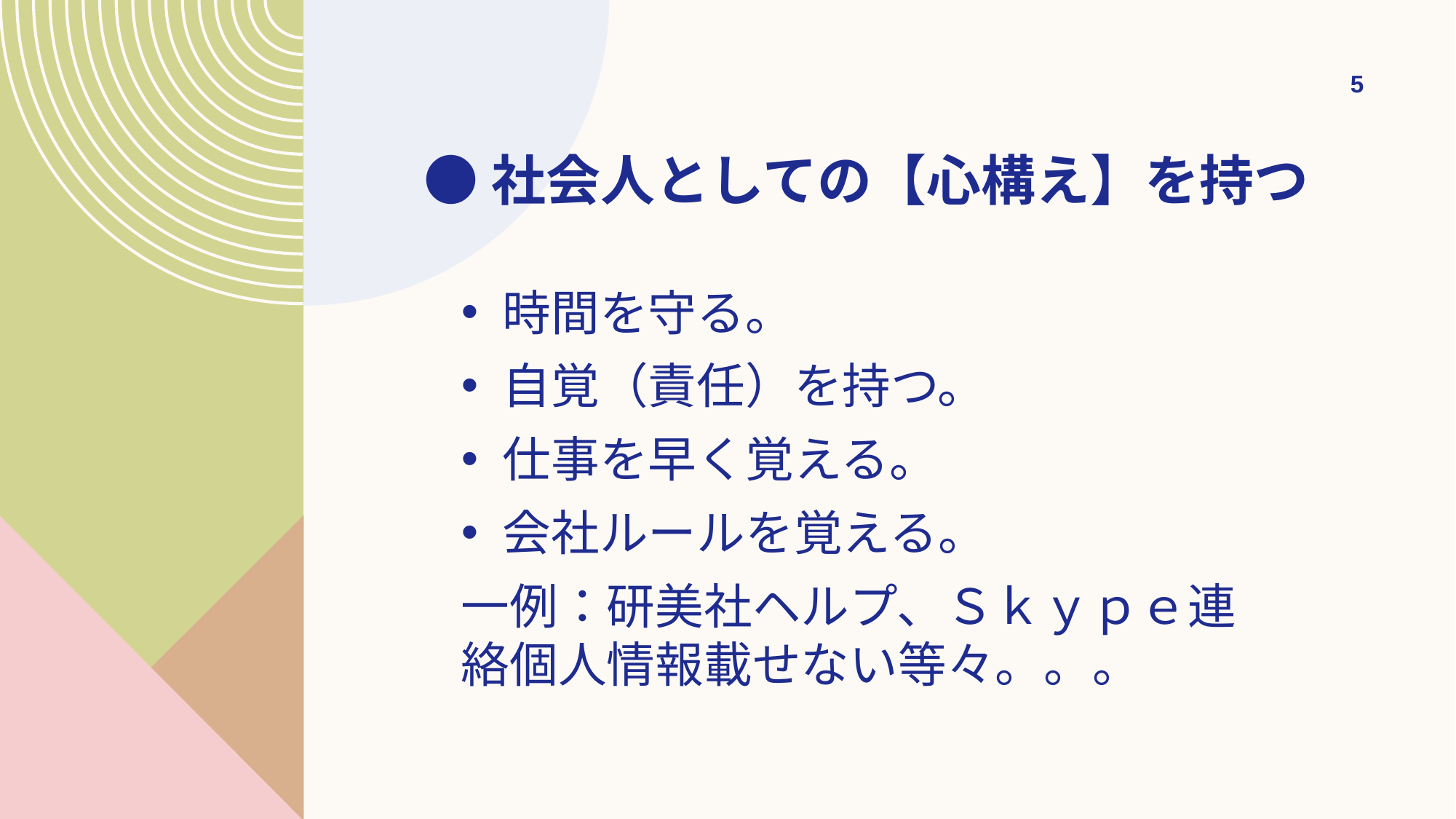

5
# ●社会人としての【心構え】を持つ
時間を守る。
自覚（責任）を持つ。
仕事を早く覚える。
会社ルールを覚える。
一例：研美社ヘルプ、Ｓｋｙｐｅ連絡個人情報載せない等々。。。